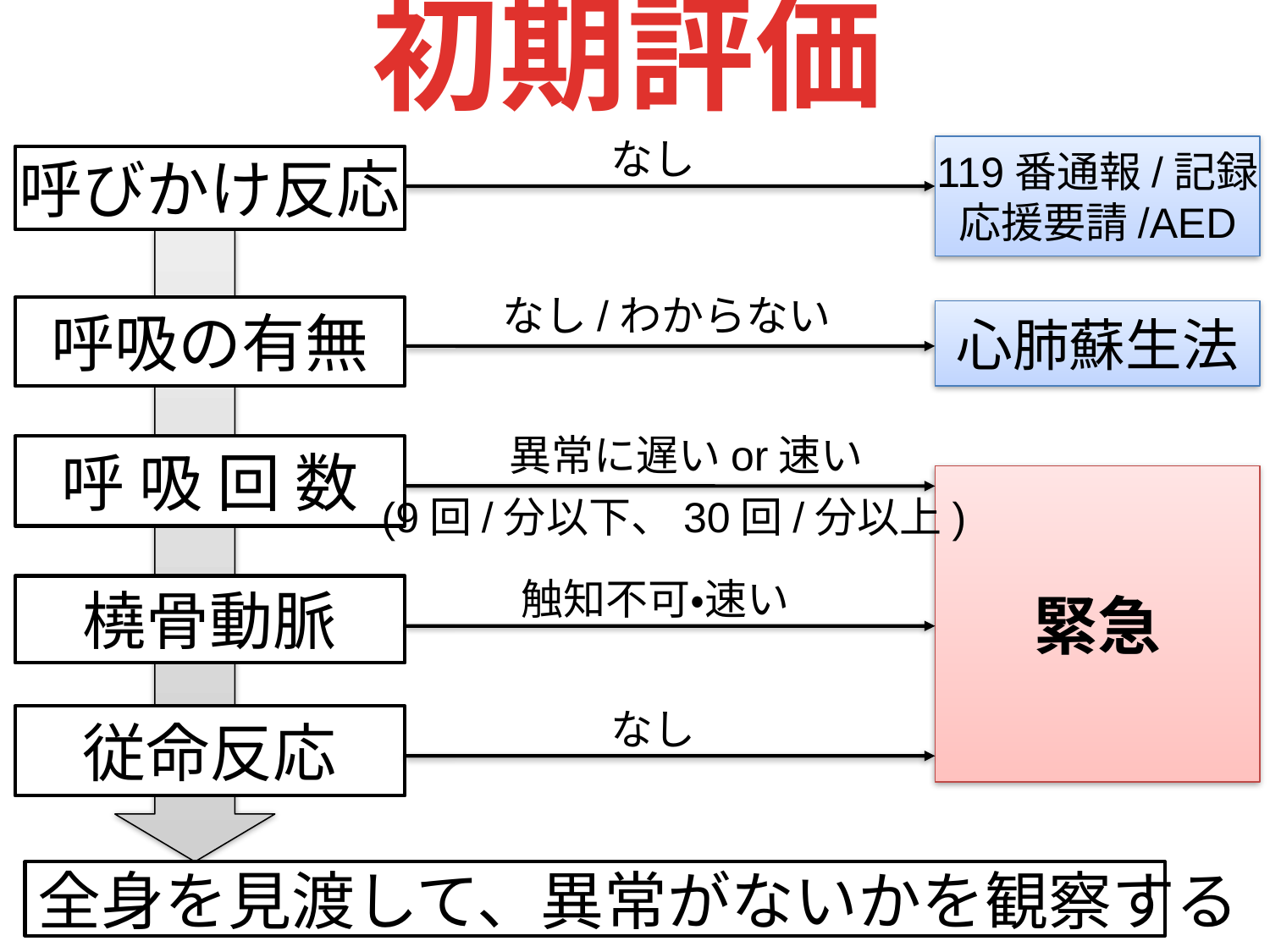

初期評価
なし
119番通報/記録
応援要請/AED
呼びかけ反応

なし/わからない
呼吸の有無
心肺蘇生法

異常に遅いor速い
呼 吸 回 数
緊急
(9回/分以下、30回/分以上)

触知不可・速い
橈骨動脈

なし
従命反応

全身を見渡して、異常がないかを観察する